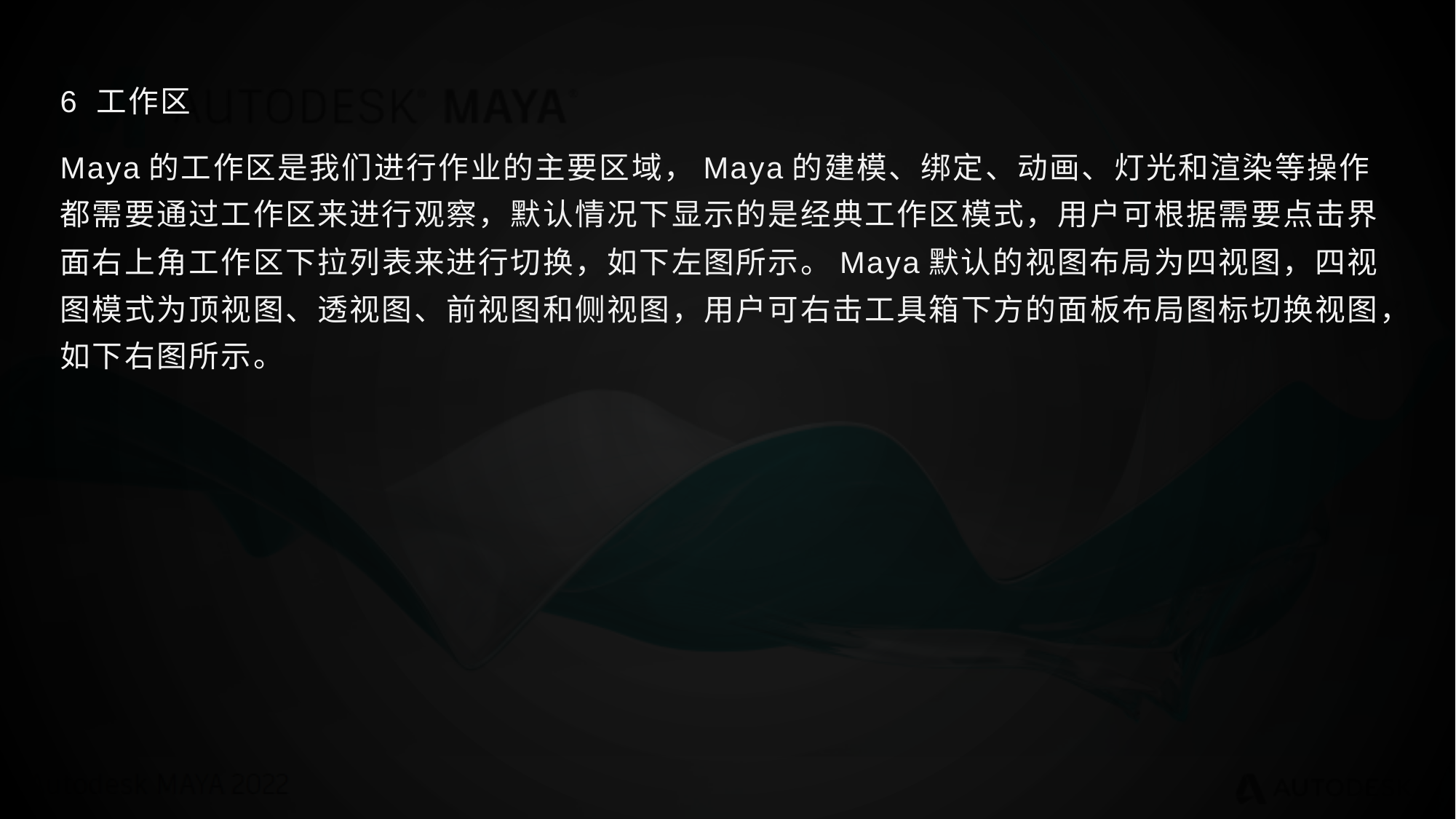

6 工作区
Maya的工作区是我们进行作业的主要区域，Maya的建模、绑定、动画、灯光和渲染等操作都需要通过工作区来进行观察，默认情况下显示的是经典工作区模式，用户可根据需要点击界面右上角工作区下拉列表来进行切换，如下左图所示。Maya默认的视图布局为四视图，四视图模式为顶视图、透视图、前视图和侧视图，用户可右击工具箱下方的面板布局图标切换视图，如下右图所示。